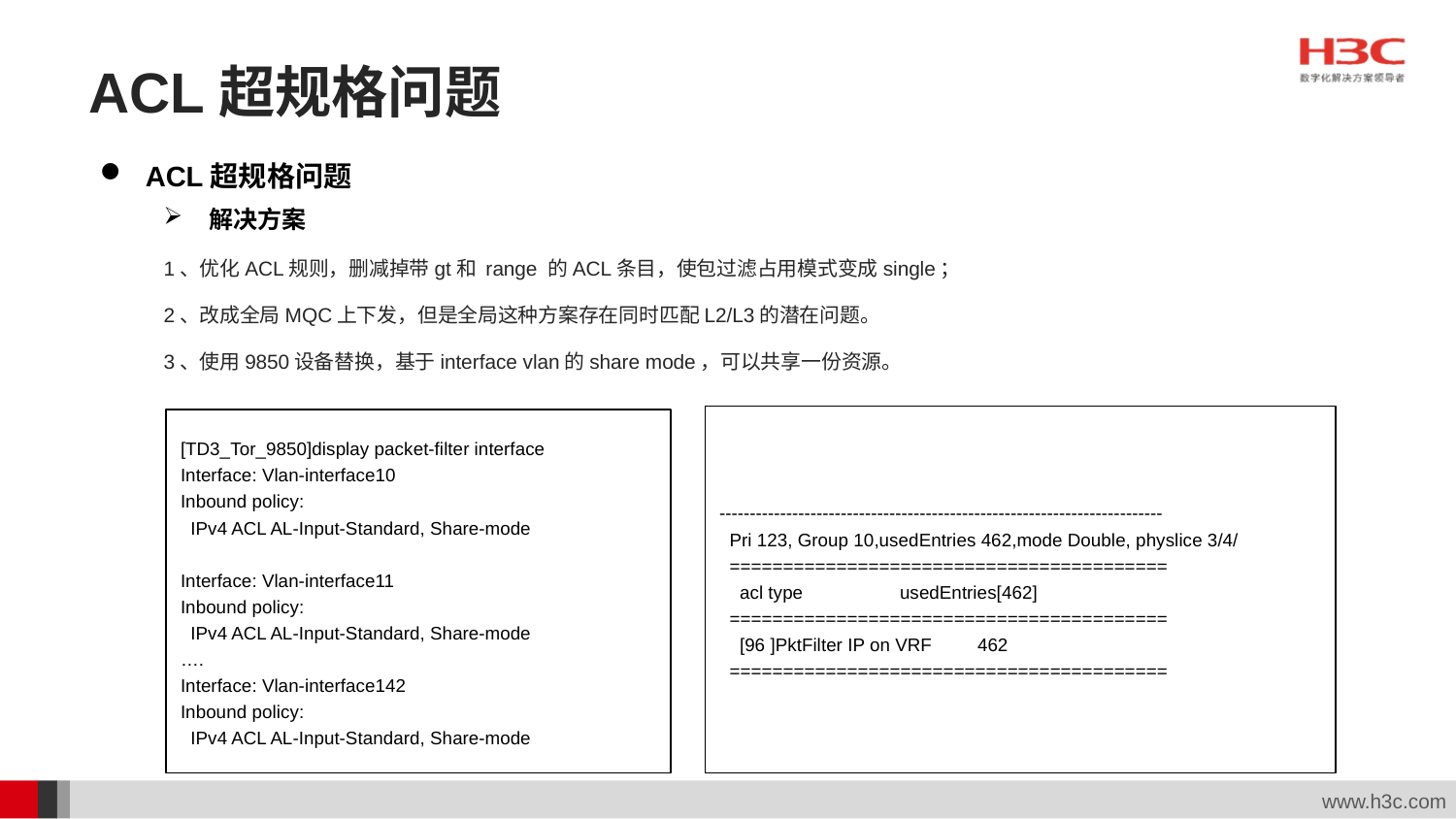

# ACL超规格问题
ACL超规格问题
解决方案
1、优化ACL规则，删减掉带gt和 range 的ACL条目，使包过滤占用模式变成single；
2、改成全局MQC上下发，但是全局这种方案存在同时匹配L2/L3的潜在问题。
3、使用9850设备替换，基于interface vlan的share mode，可以共享一份资源。

-------------------------------------------------------------------------
  Pri 123, Group 10,usedEntries 462,mode Double, physlice 3/4/
  =========================================
    acl type                   usedEntries[462]
  =========================================
    [96 ]PktFilter IP on VRF         462
  =========================================
[TD3_Tor_9850]display packet-filter interface
Interface: Vlan-interface10
Inbound policy:
  IPv4 ACL AL-Input-Standard, Share-mode

Interface: Vlan-interface11
Inbound policy:
  IPv4 ACL AL-Input-Standard, Share-mode
….
Interface: Vlan-interface142
Inbound policy:
  IPv4 ACL AL-Input-Standard, Share-mode